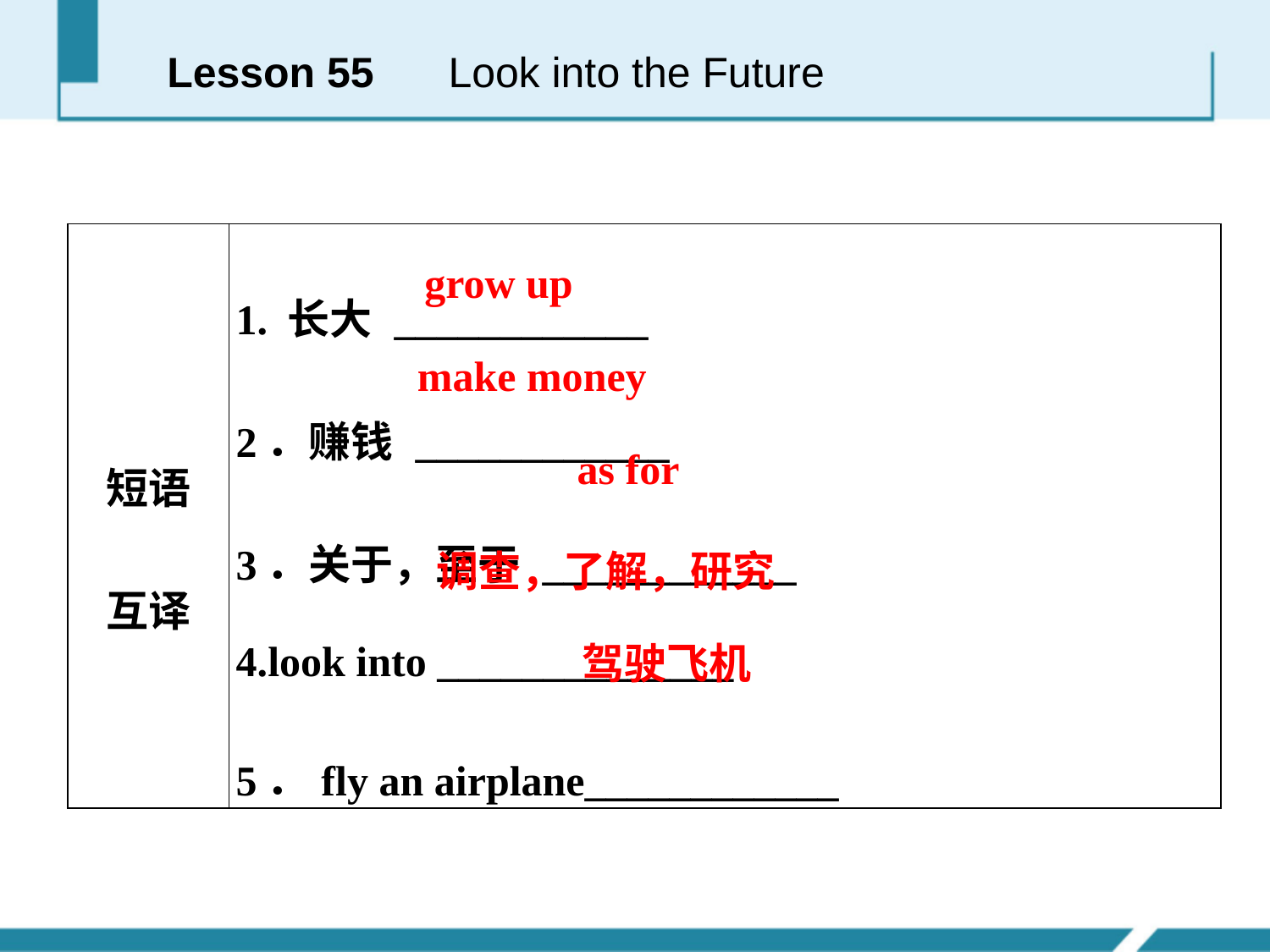

Lesson 55 　Look into the Future
| 短语 互译 | 1. 长大 \_\_\_\_\_\_\_\_\_\_\_\_ 2．赚钱 \_\_\_\_\_\_\_\_\_\_\_\_ 3．关于，至于 \_\_\_\_\_\_\_\_\_\_\_\_ 4.look into \_\_\_\_\_\_\_\_\_\_\_\_\_\_ 5．fly an airplane\_\_\_\_\_\_\_\_\_\_\_\_ |
| --- | --- |
grow up
make money
as for
调查，了解，研究
驾驶飞机